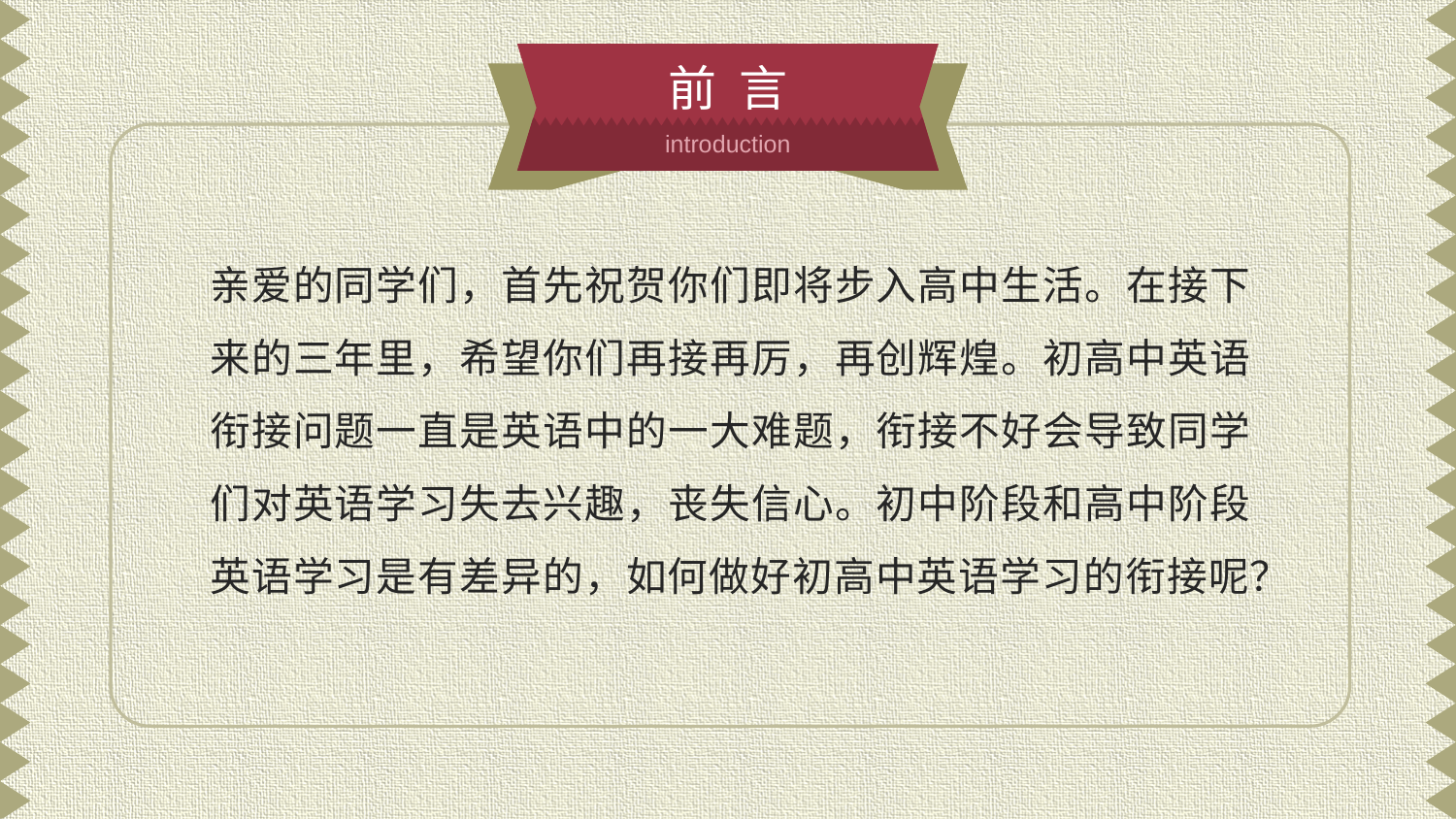

前  言

introduction

亲爱的同学们，首先祝贺你们即将步入高中生活。在接下来的三年里，希望你们再接再厉，再创辉煌。初高中英语衔接问题一直是英语中的一大难题，衔接不好会导致同学们对英语学习失去兴趣，丧失信心。初中阶段和高中阶段英语学习是有差异的，如何做好初高中英语学习的衔接呢？